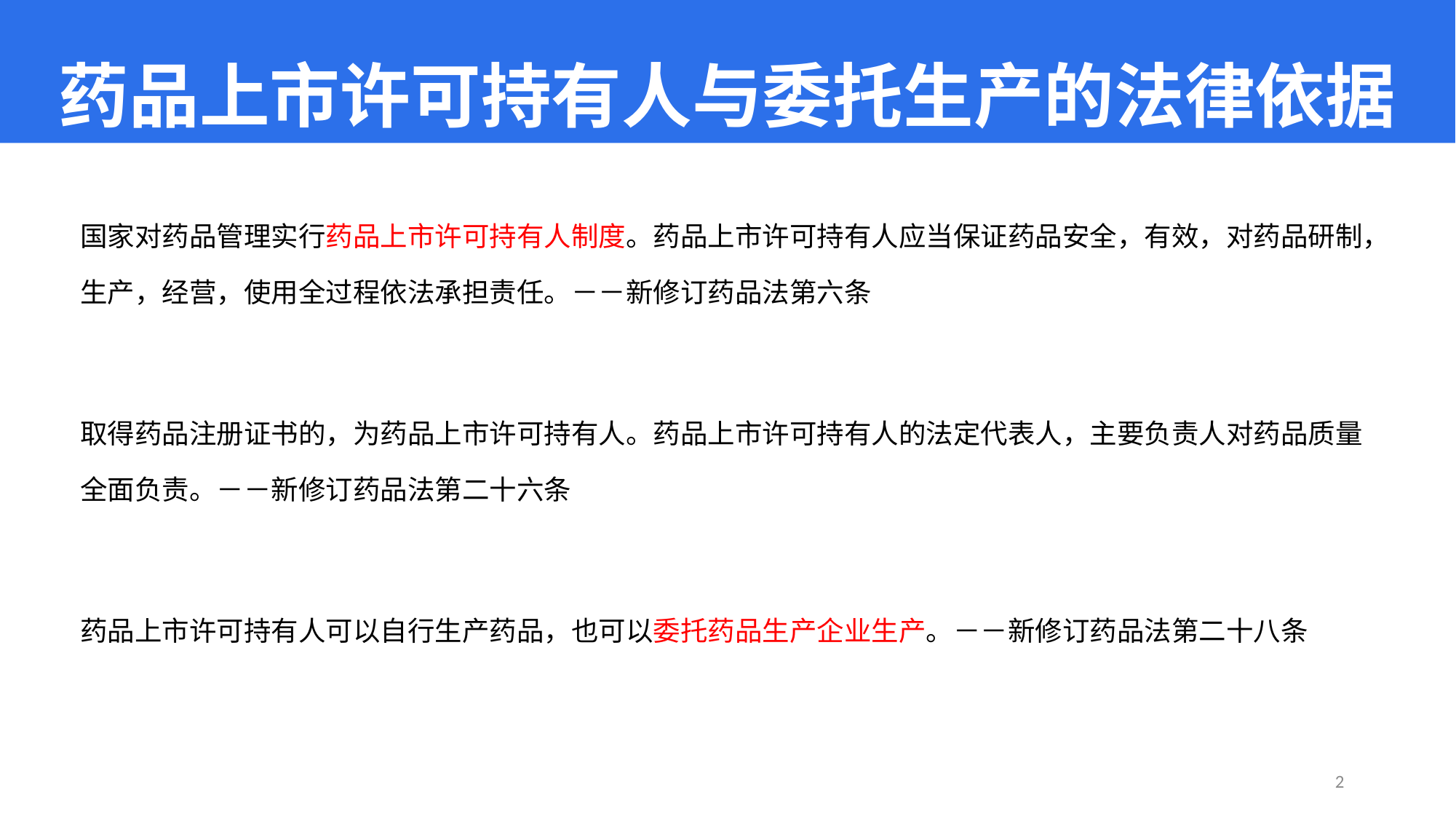

# 药品上市许可持有人与委托生产的法律依据

国家对药品管理实行药品上市许可持有人制度。药品上市许可持有人应当保证药品安全，有效，对药品研制，生产，经营，使用全过程依法承担责任。－－新修订药品法第六条

取得药品注册证书的，为药品上市许可持有人。药品上市许可持有人的法定代表人，主要负责人对药品质量全面负责。－－新修订药品法第二十六条

药品上市许可持有人可以自行生产药品，也可以委托药品生产企业生产。－－新修订药品法第二十八条

2